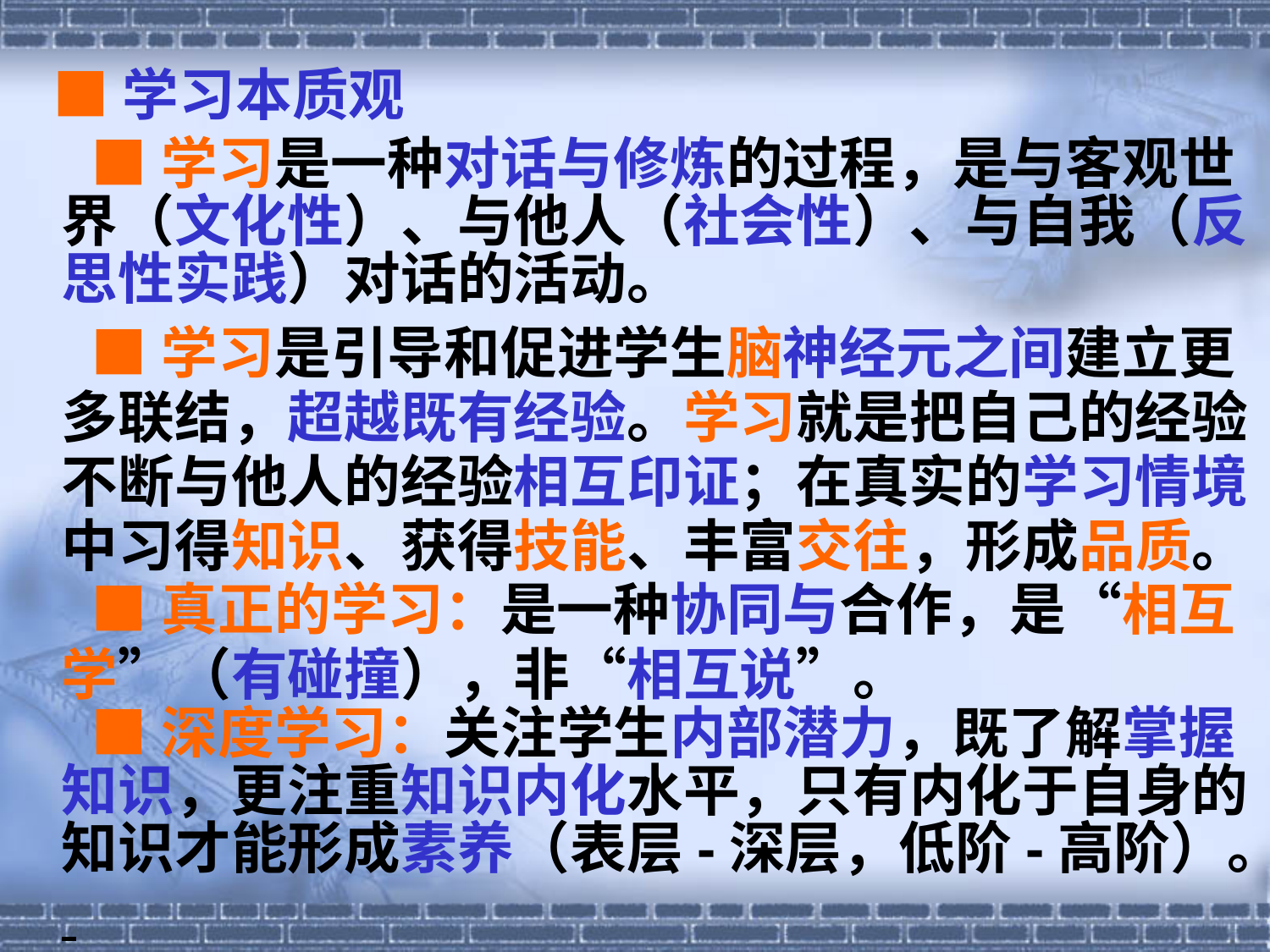

■学习本质观
      ■学习是一种对话与修炼的过程，是与客观世界（文化性）、与他人（社会性）、与自我（反思性实践）对话的活动。
      ■学习是引导和促进学生脑神经元之间建立更多联结，超越既有经验。学习就是把自己的经验不断与他人的经验相互印证；在真实的学习情境中习得知识、获得技能、丰富交往，形成品质。
      ■真正的学习：是一种协同与合作，是“相互学”（有碰撞），非“相互说”。
      ■深度学习：关注学生内部潜力，既了解掌握知识，更注重知识内化水平，只有内化于自身的知识才能形成素养（表层-深层，低阶-高阶）。